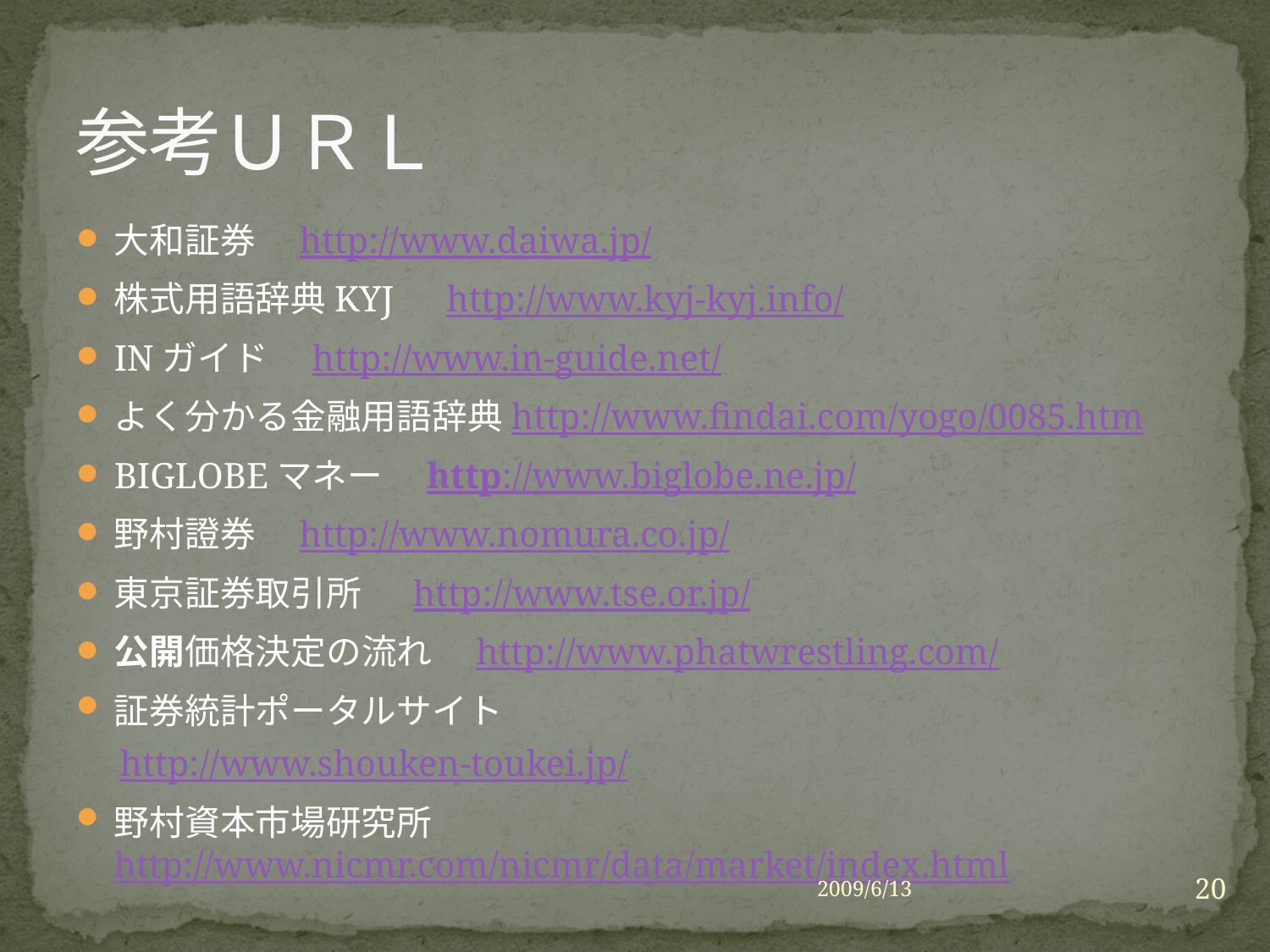

# 参考ＵＲＬ
大和証券　http://www.daiwa.jp/
株式用語辞典KYJ　http://www.kyj-kyj.info/
INガイド　http://www.in-guide.net/
よく分かる金融用語辞典http://www.findai.com/yogo/0085.htm
BIGLOBEマネー　http://www.biglobe.ne.jp/
野村證券　http://www.nomura.co.jp/
東京証券取引所　 http://www.tse.or.jp/
公開価格決定の流れ　http://www.phatwrestling.com/
証券統計ポータルサイト
　http://www.shouken-toukei.jp/
野村資本市場研究所http://www.nicmr.com/nicmr/data/market/index.html

20
2009/6/13